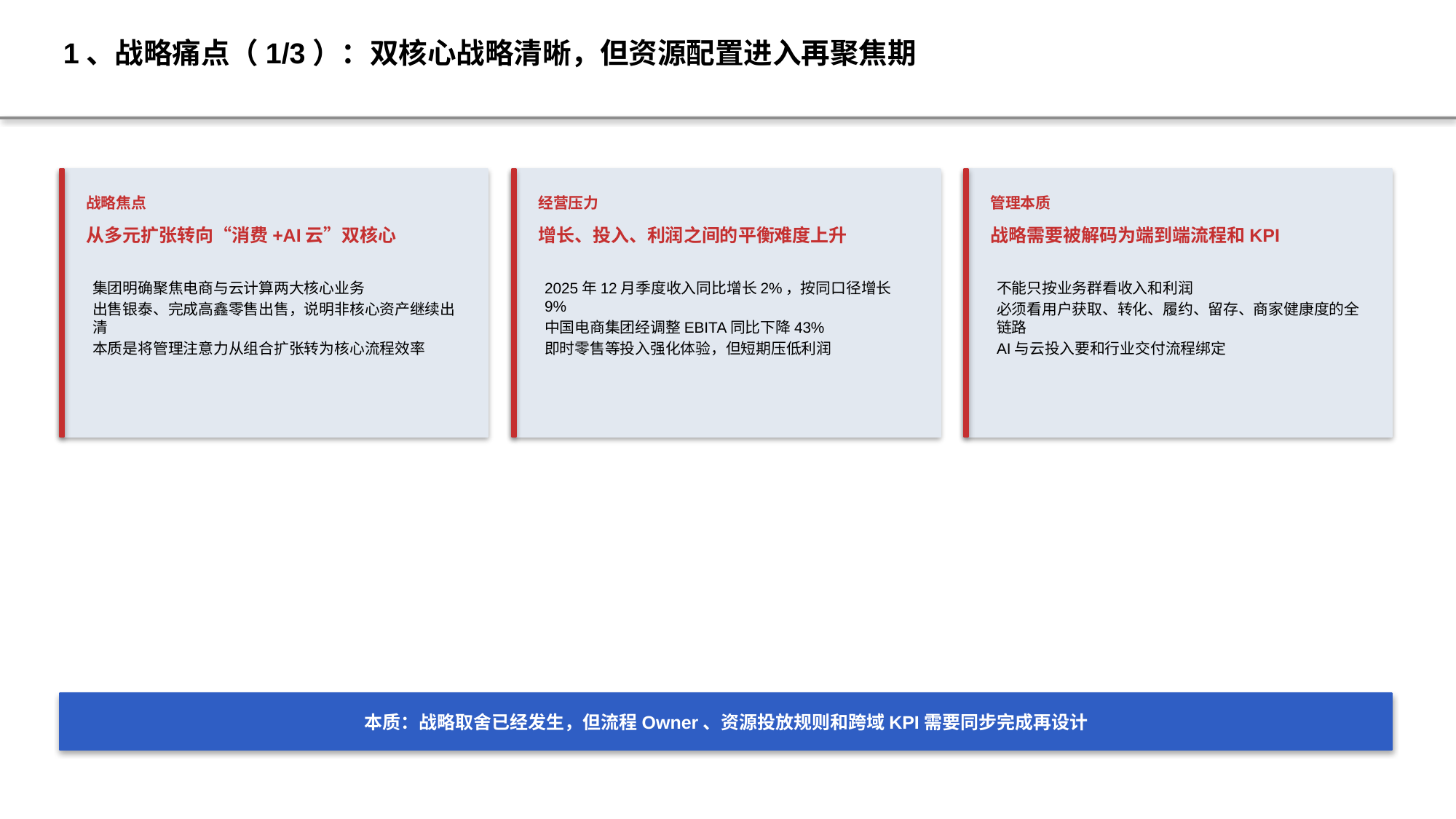

1、战略痛点（1/3）：双核心战略清晰，但资源配置进入再聚焦期

战略焦点
经营压力
管理本质
从多元扩张转向“消费+AI云”双核心
增长、投入、利润之间的平衡难度上升
战略需要被解码为端到端流程和KPI
集团明确聚焦电商与云计算两大核心业务
出售银泰、完成高鑫零售出售，说明非核心资产继续出清
本质是将管理注意力从组合扩张转为核心流程效率
2025年12月季度收入同比增长2%，按同口径增长9%
中国电商集团经调整EBITA同比下降43%
即时零售等投入强化体验，但短期压低利润
不能只按业务群看收入和利润
必须看用户获取、转化、履约、留存、商家健康度的全链路
AI与云投入要和行业交付流程绑定
本质：战略取舍已经发生，但流程Owner、资源投放规则和跨域KPI需要同步完成再设计